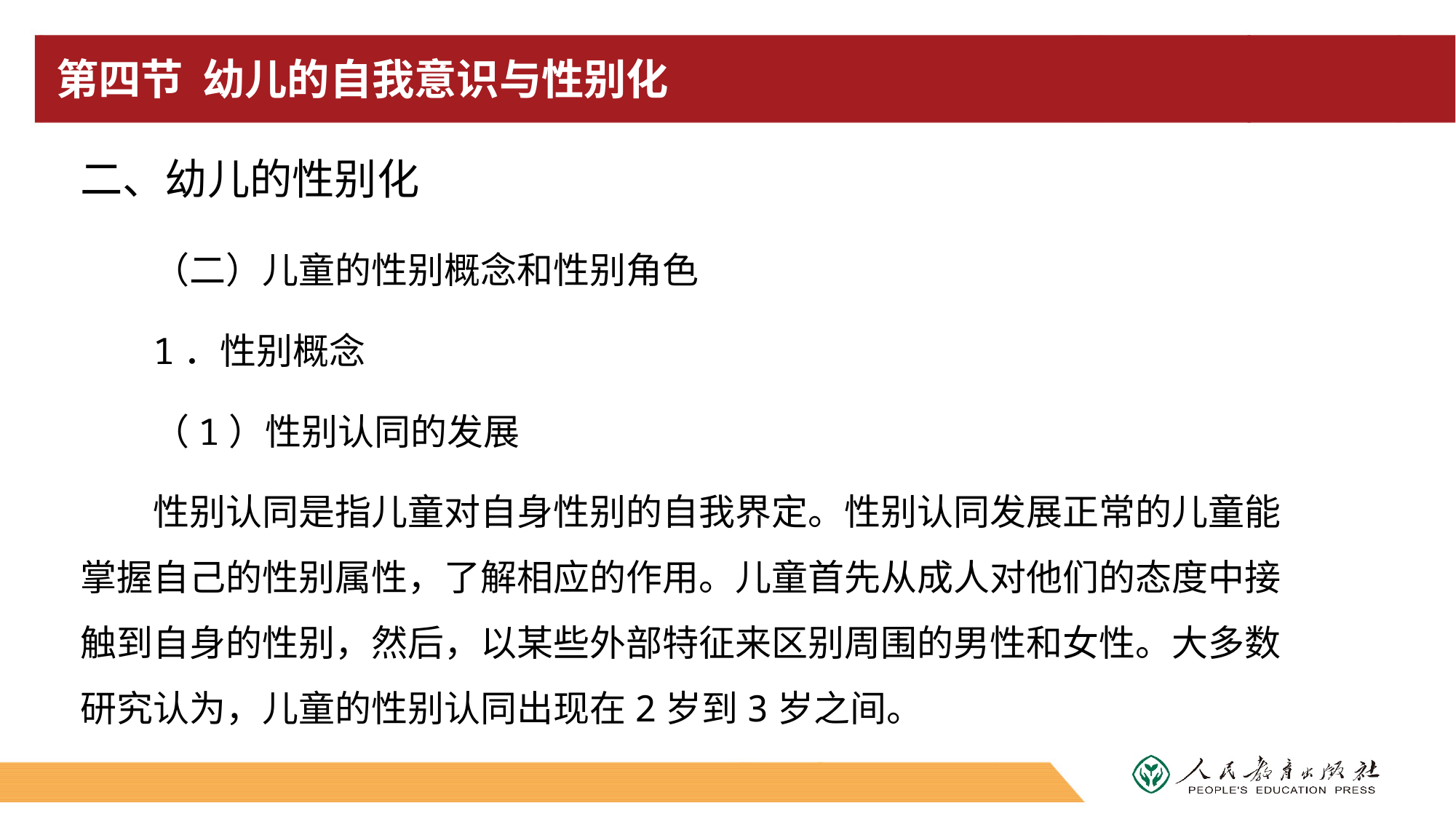

# 第四节  幼儿的自我意识与性别化
二、幼儿的性别化
（二）儿童的性别概念和性别角色
1．性别概念
（1）性别认同的发展
性别认同是指儿童对自身性别的自我界定。性别认同发展正常的儿童能掌握自己的性别属性，了解相应的作用。儿童首先从成人对他们的态度中接触到自身的性别，然后，以某些外部特征来区别周围的男性和女性。大多数研究认为，儿童的性别认同出现在2岁到3岁之间。